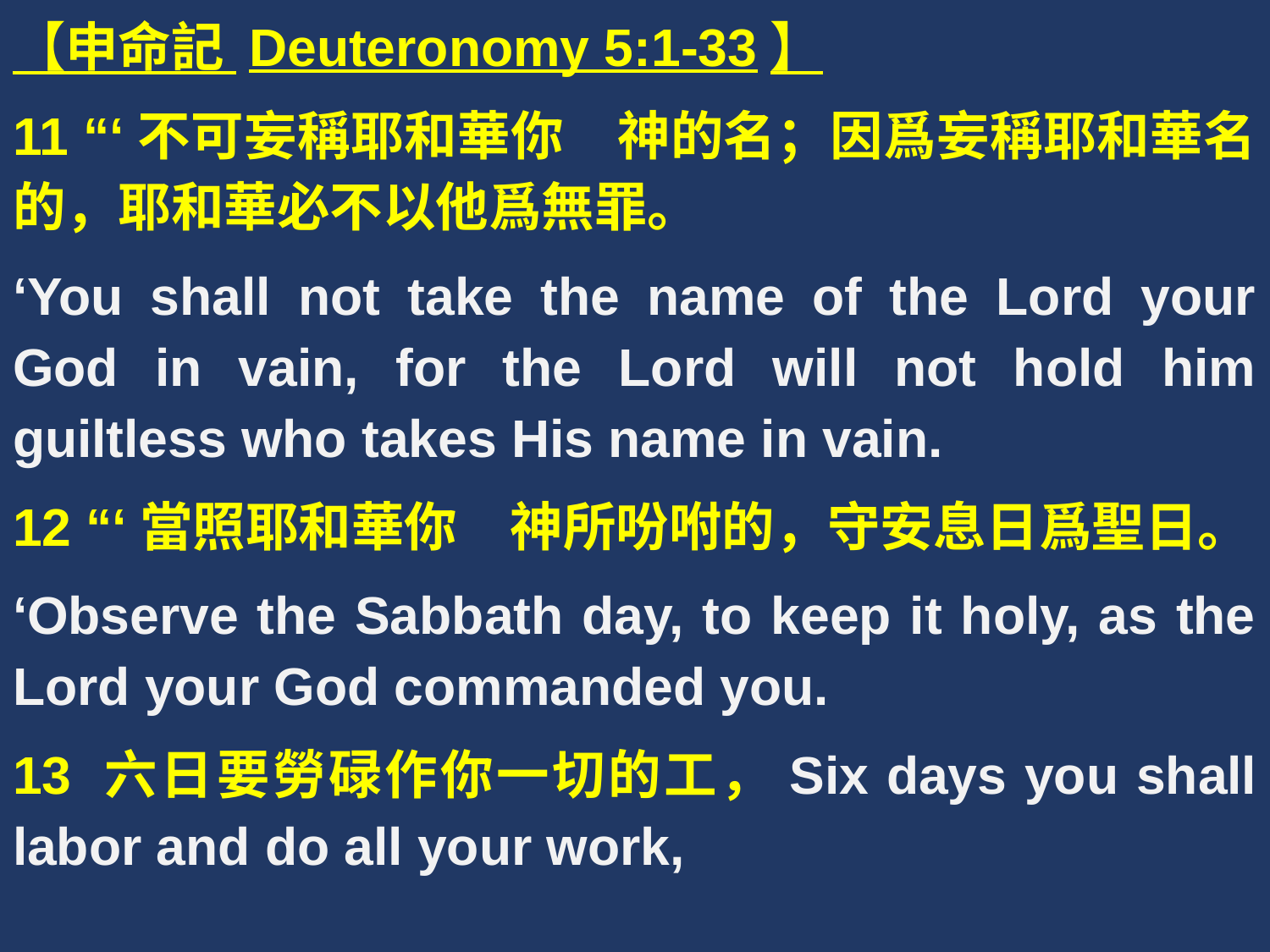

【申命記 Deuteronomy 5:1-33】
11 “‘不可妄稱耶和華你　神的名；因爲妄稱耶和華名的，耶和華必不以他爲無罪。
‘You shall not take the name of the Lord your God in vain, for the Lord will not hold him guiltless who takes His name in vain.
12 “‘當照耶和華你　神所吩咐的，守安息日爲聖日。
‘Observe the Sabbath day, to keep it holy, as the Lord your God commanded you.
13 六日要勞碌作你一切的工，Six days you shall labor and do all your work,